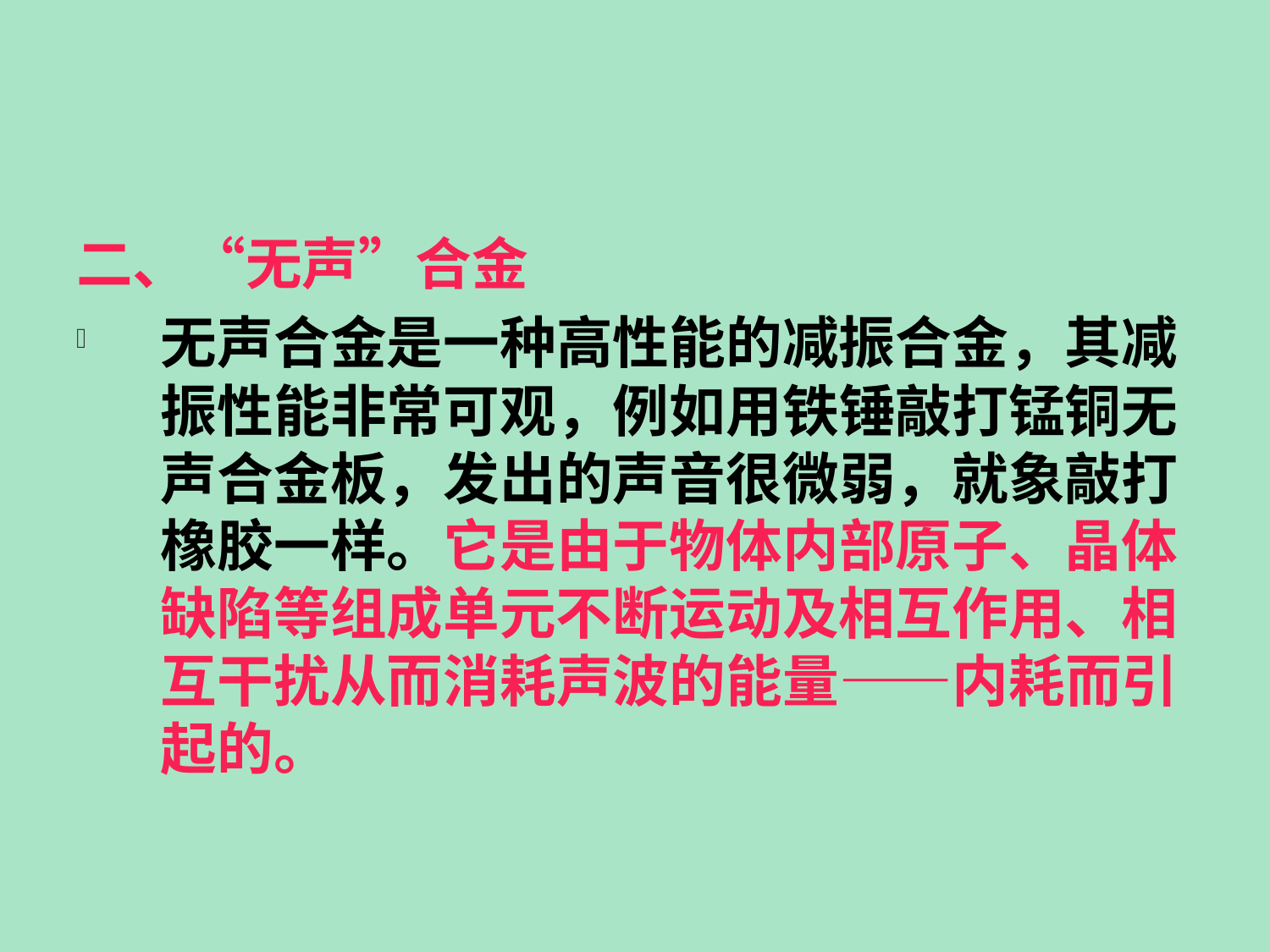

二、“无声”合金
无声合金是一种高性能的减振合金，其减振性能非常可观，例如用铁锤敲打锰铜无声合金板，发出的声音很微弱，就象敲打橡胶一样。它是由于物体内部原子、晶体缺陷等组成单元不断运动及相互作用、相互干扰从而消耗声波的能量——内耗而引起的。